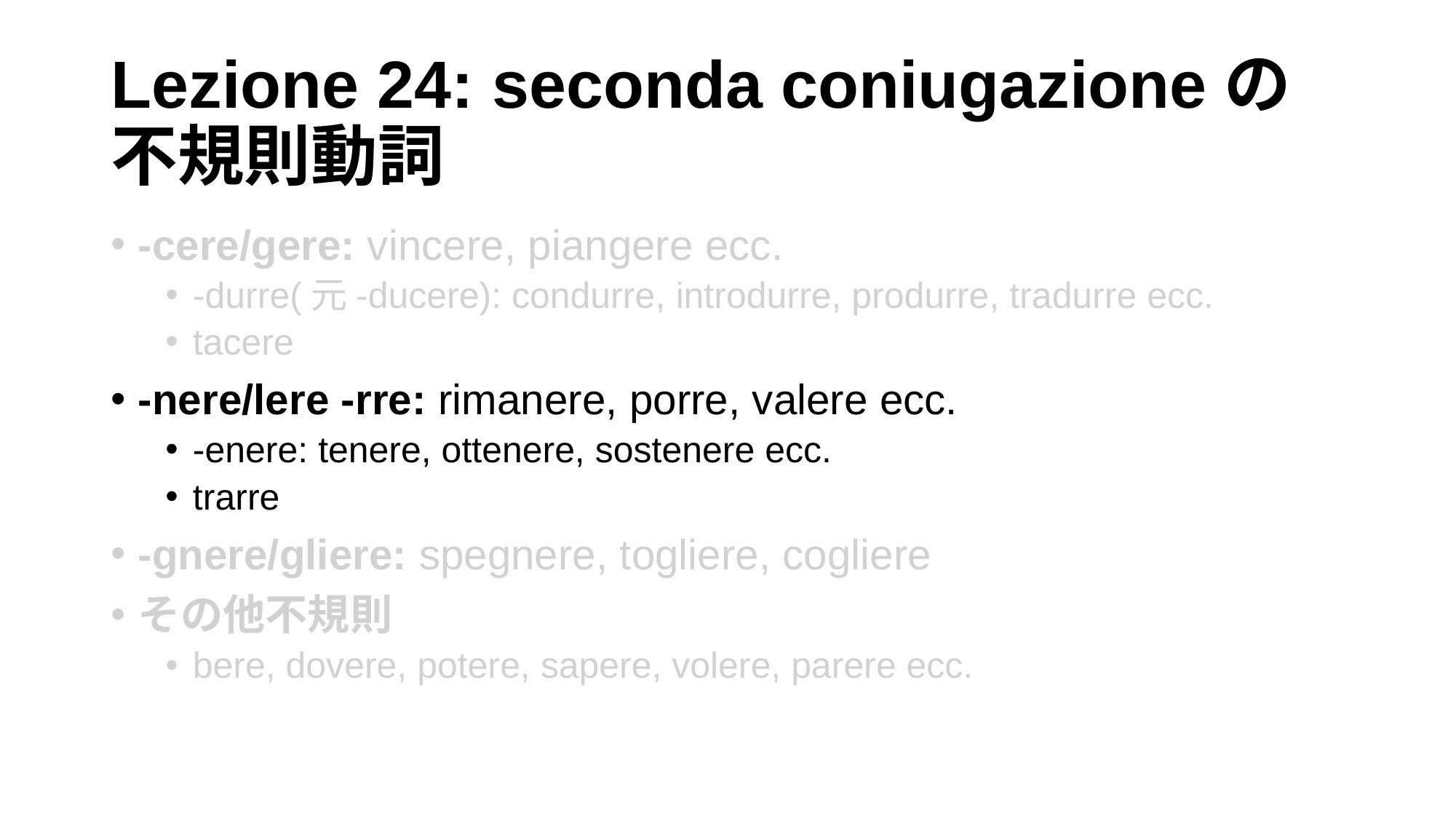

# Lezione 24: seconda coniugazioneの不規則動詞
-cere/gere: vincere, piangere ecc.
-durre(元-ducere): condurre, introdurre, produrre, tradurre ecc.
tacere
-nere/lere -rre: rimanere, porre, valere ecc.
-enere: tenere, ottenere, sostenere ecc.
trarre
-gnere/gliere: spegnere, togliere, cogliere
その他不規則
bere, dovere, potere, sapere, volere, parere ecc.